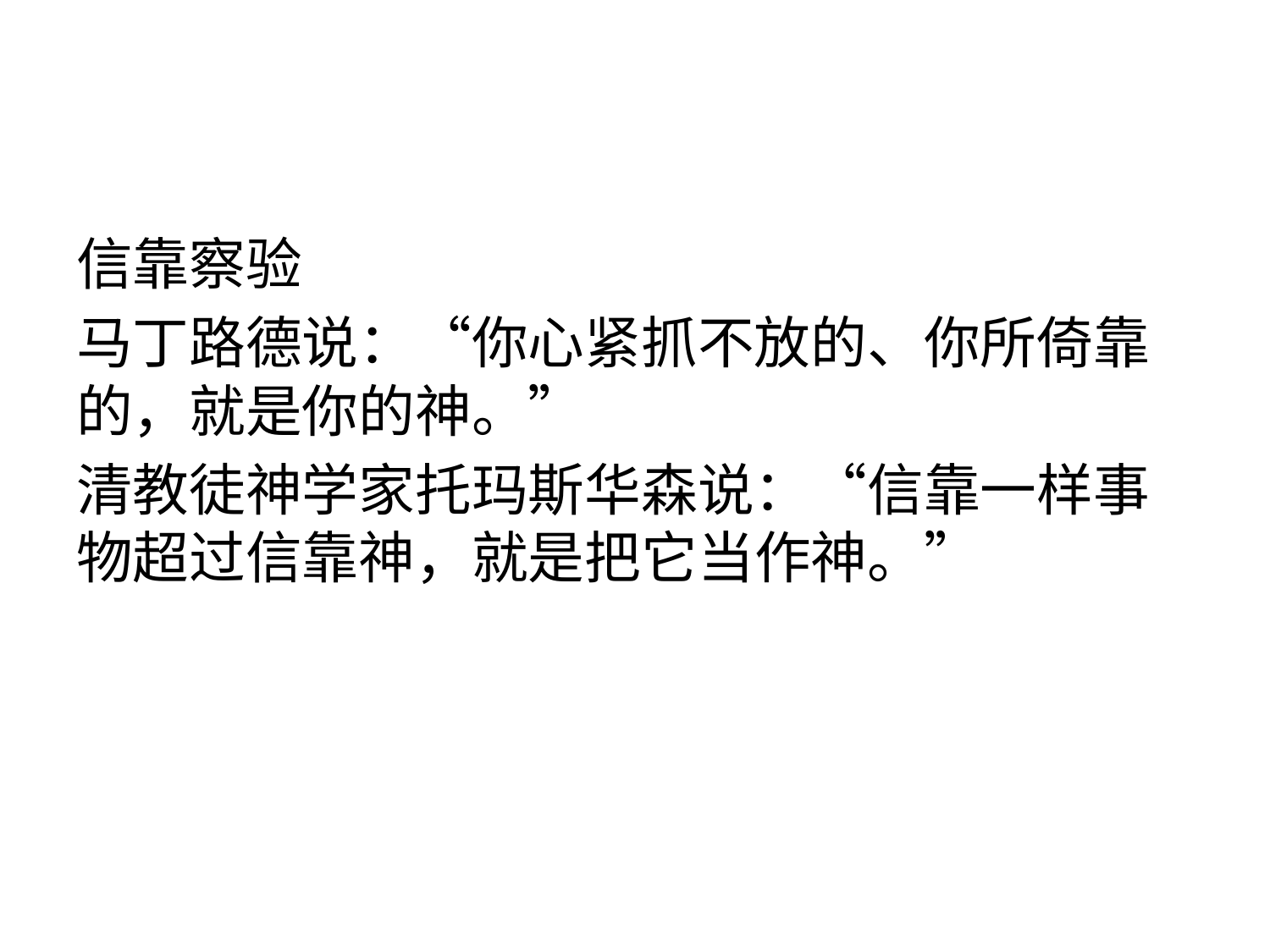

#
信靠察验
马丁路德说：“你心紧抓不放的、你所倚靠的，就是你的神。”
清教徒神学家托玛斯华森说：“信靠一样事物超过信靠神，就是把它当作神。”